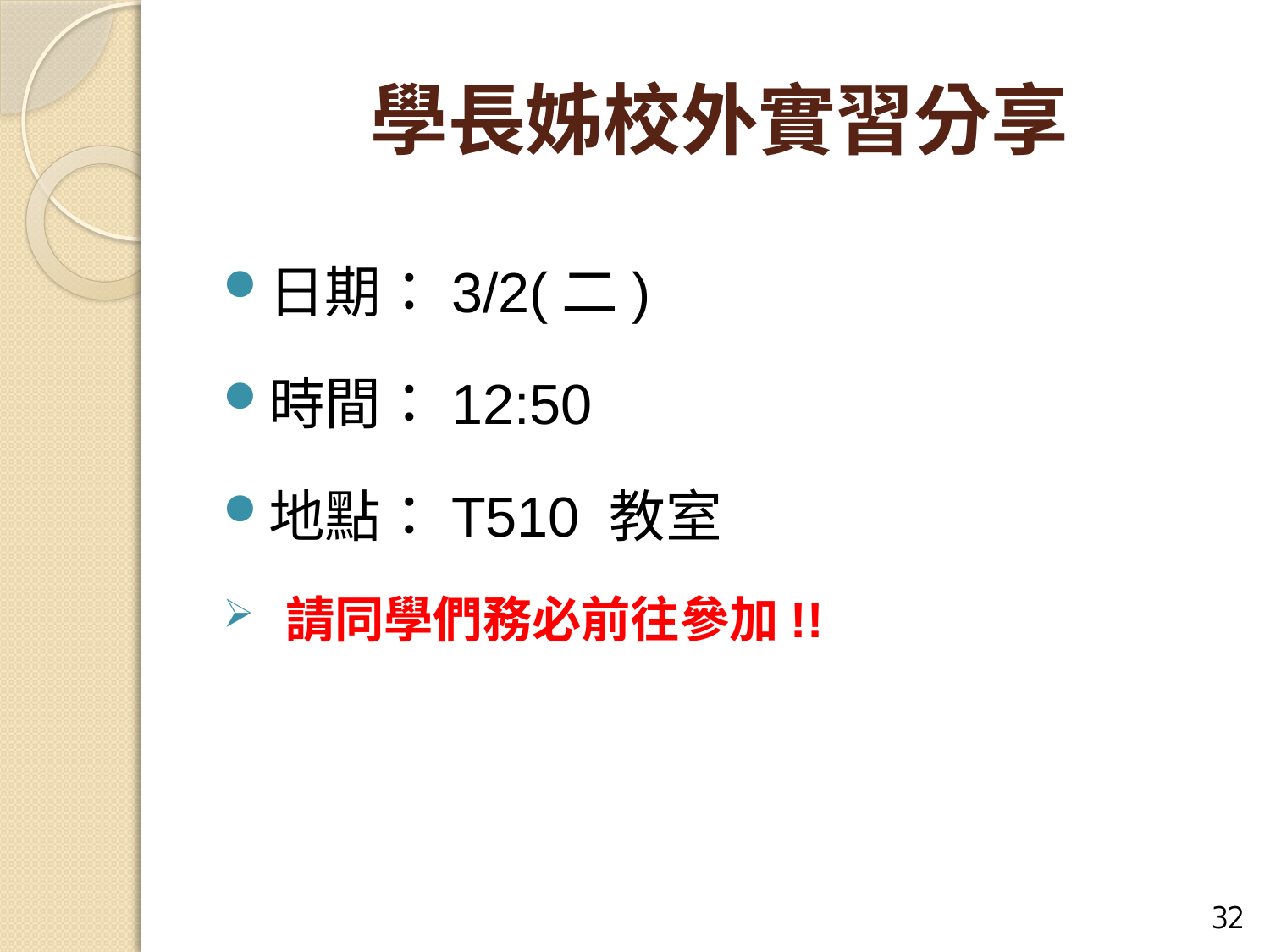

# 學長姊校外實習分享
日期：3/2(二)
時間：12:50
地點：T510 教室
 請同學們務必前往參加!!

32